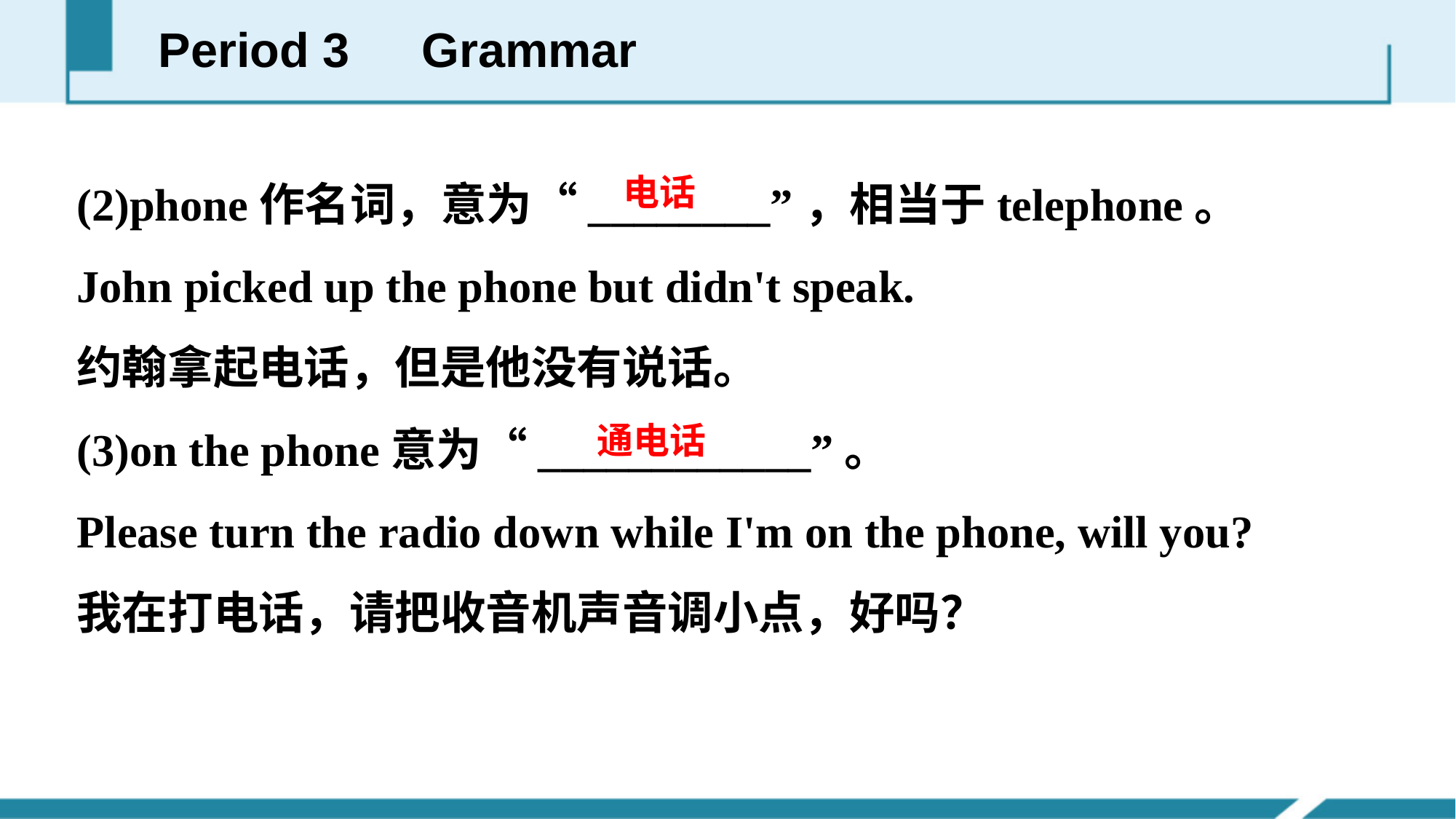

Period 3　Grammar
(2)phone作名词，意为“________”，相当于telephone。
John picked up the phone but didn't speak.
约翰拿起电话，但是他没有说话。
(3)on the phone意为“____________”。
Please turn the radio down while I'm on the phone, will you?
我在打电话，请把收音机声音调小点，好吗？
电话
  通电话